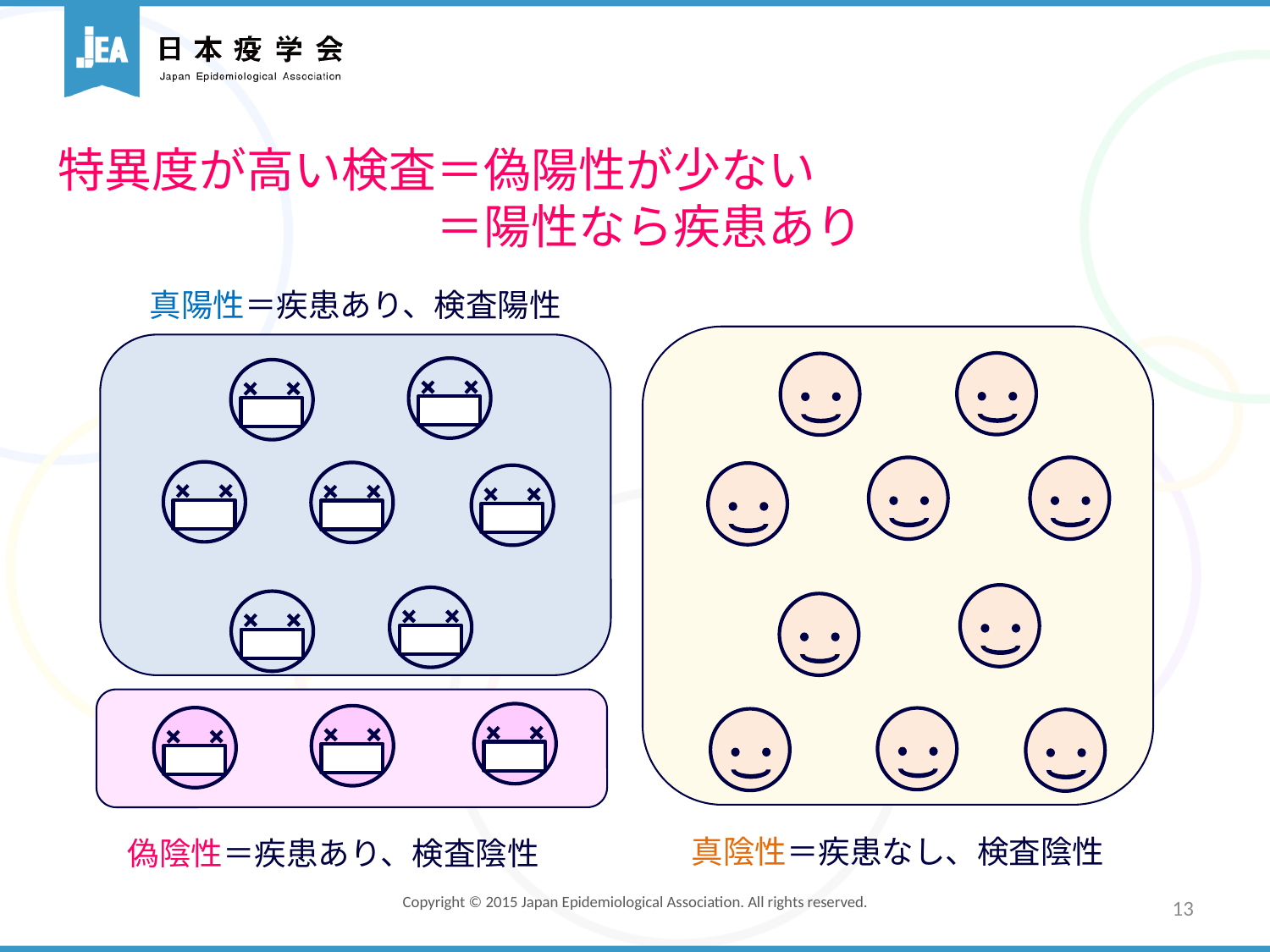

# 特異度が高い検査＝偽陽性が少ない 　　　　　　　　＝陽性なら疾患あり
真陽性＝疾患あり、検査陽性

真陰性＝疾患なし、検査陰性
偽陰性＝疾患あり、検査陰性
13